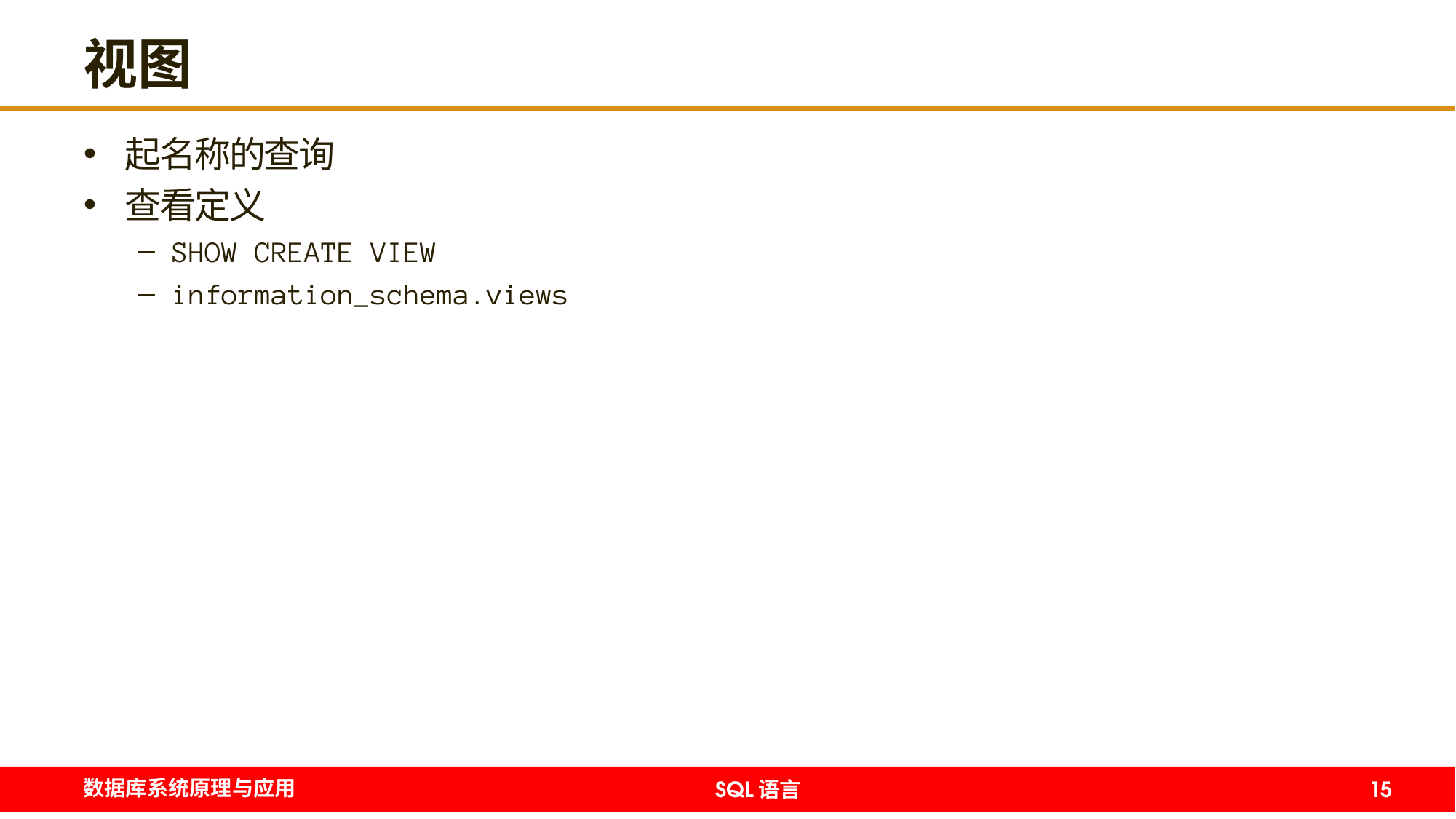

# 视图
起名称的查询
查看定义
SHOW CREATE VIEW
information_schema.views